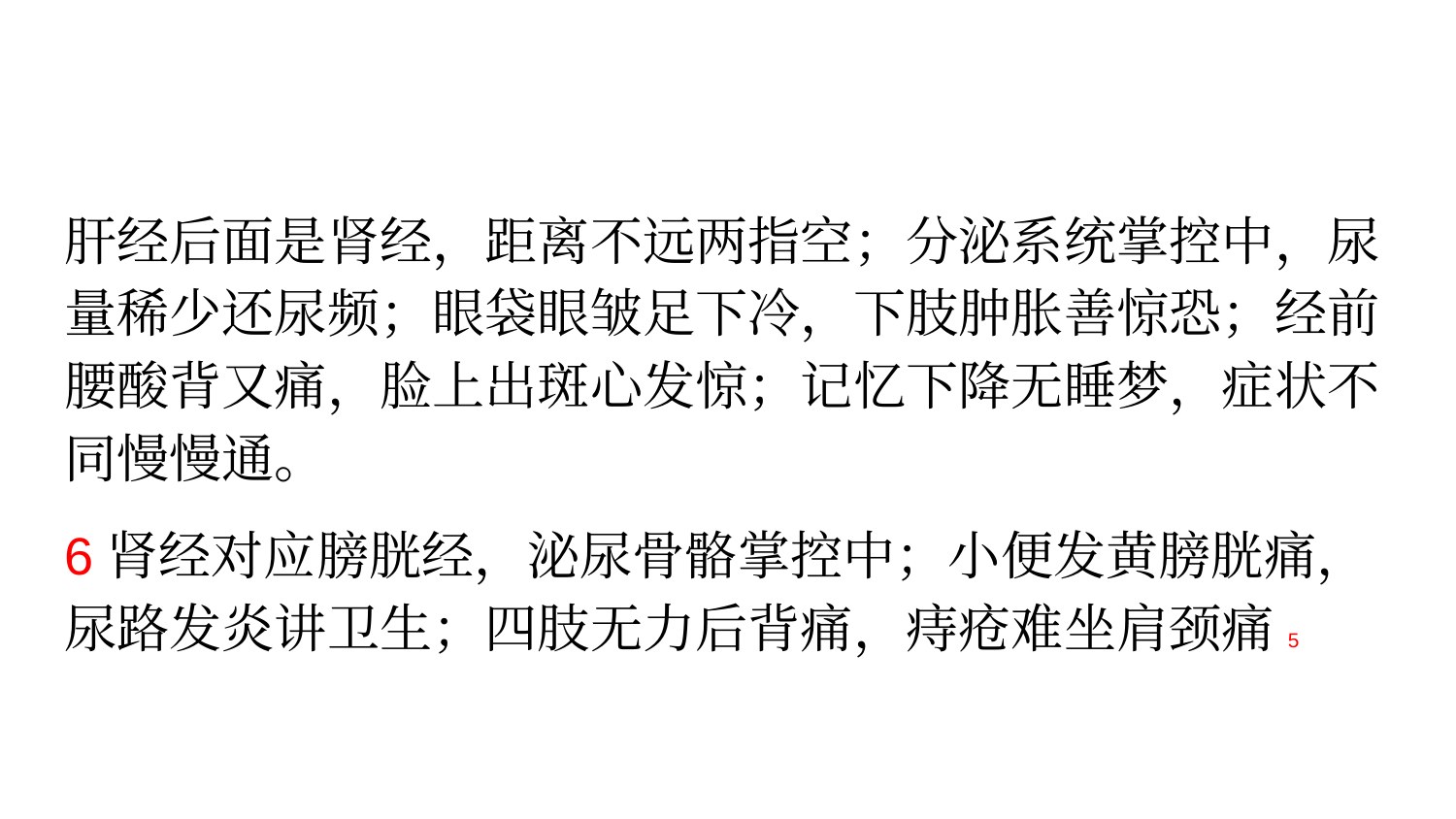

#
肝经后面是肾经，距离不远两指空；分泌系统掌控中，尿量稀少还尿频；眼袋眼皱足下冷，下肢肿胀善惊恐；经前腰酸背又痛，脸上出斑心发惊；记忆下降无睡梦，症状不同慢慢通。
6肾经对应膀胱经，泌尿骨骼掌控中；小便发黄膀胱痛，尿路发炎讲卫生；四肢无力后背痛，痔疮难坐肩颈痛5